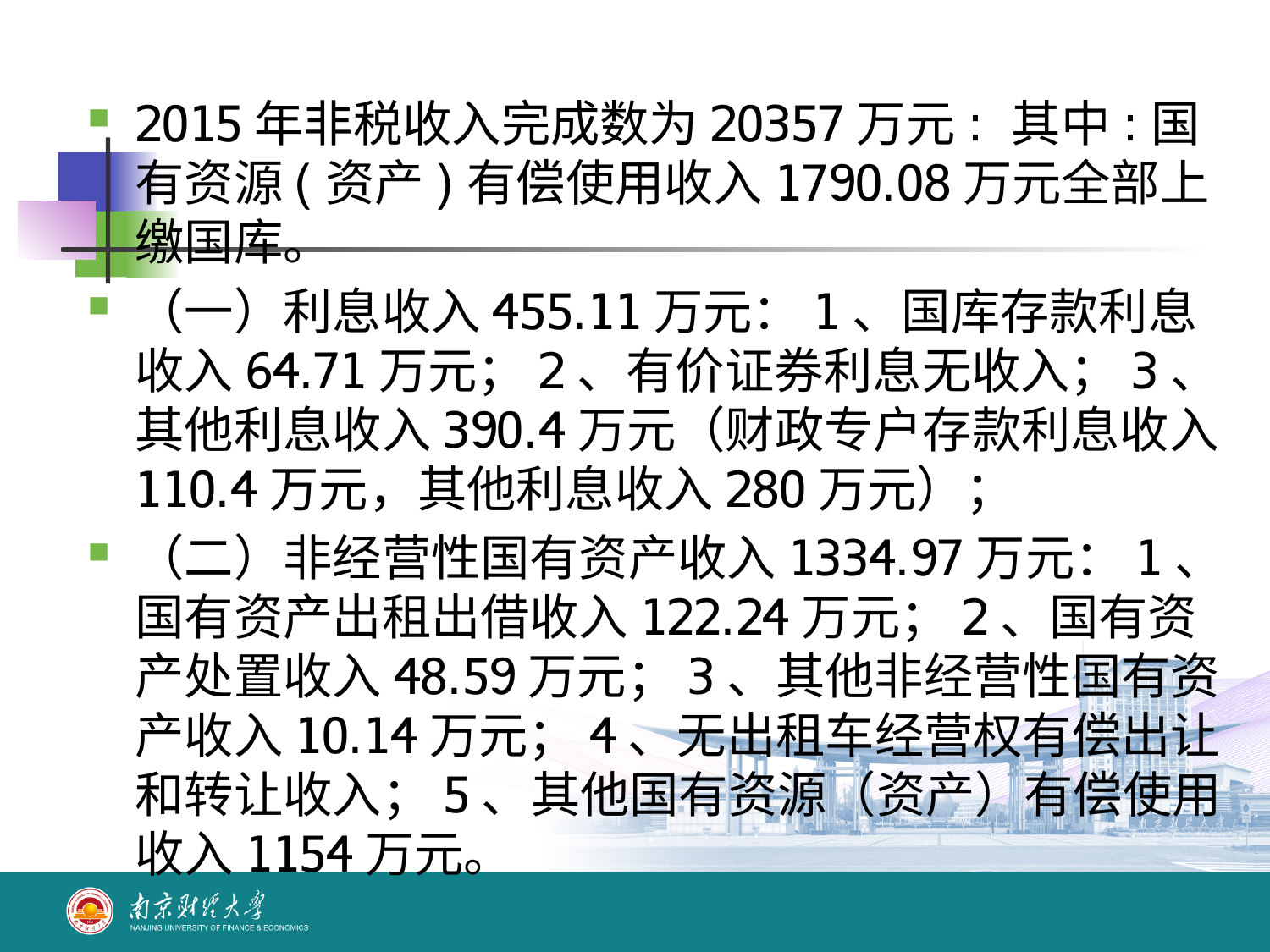

#
2015年非税收入完成数为20357万元: 其中:国有资源(资产)有偿使用收入1790.08万元全部上缴国库。
（一）利息收入455.11万元：1、国库存款利息收入64.71万元；2、有价证券利息无收入；3、其他利息收入390.4万元（财政专户存款利息收入110.4万元，其他利息收入280万元）；
（二）非经营性国有资产收入1334.97万元：1、国有资产出租出借收入122.24万元；2、国有资产处置收入48.59万元；3、其他非经营性国有资产收入10.14万元；4、无出租车经营权有偿出让和转让收入；5、其他国有资源（资产）有偿使用收入1154万元。